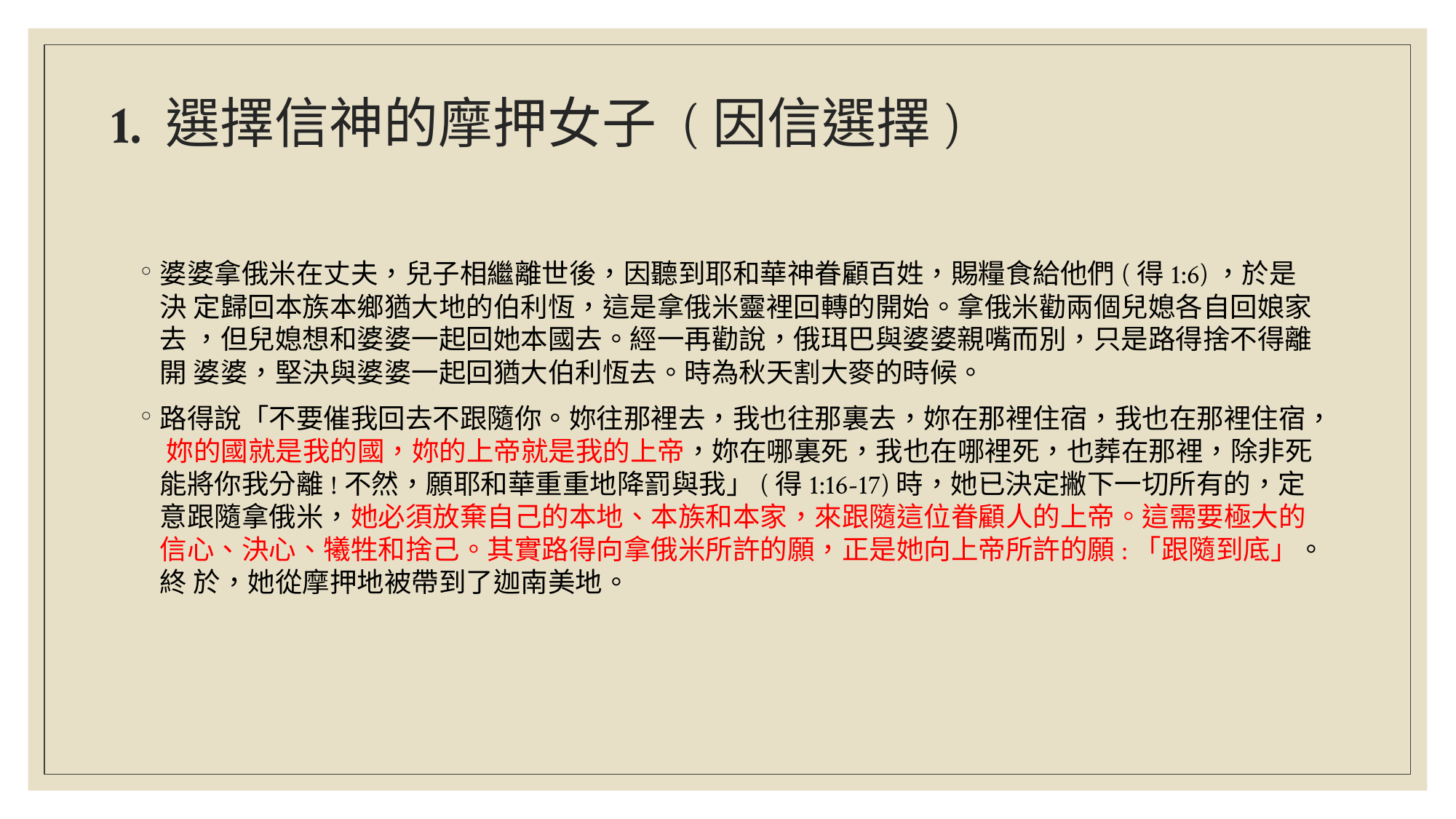

# 1. 選擇信神的摩押女子 (因信選擇)
婆婆拿俄米在丈夫，兒子相繼離世後，因聽到耶和華神眷顧百姓，賜糧食給他們(得1:6)，於是決 定歸回本族本鄉猶大地的伯利恆，這是拿俄米靈裡回轉的開始。拿俄米勸兩個兒媳各自回娘家去 ，但兒媳想和婆婆一起回她本國去。經一再勸說，俄珥巴與婆婆親嘴而別，只是路得捨不得離開 婆婆，堅決與婆婆一起回猶大伯利恆去。時為秋天割大麥的時候。
路得說「不要催我回去不跟隨你。妳往那裡去，我也往那裏去，妳在那裡住宿，我也在那裡住宿， 妳的國就是我的國，妳的上帝就是我的上帝，妳在哪裏死，我也在哪裡死，也葬在那裡，除非死 能將你我分離!不然，願耶和華重重地降罰與我」(得1:16-17)時，她已決定撇下一切所有的，定 意跟隨拿俄米，她必須放棄自己的本地、本族和本家，來跟隨這位眷顧人的上帝。這需要極大的信心、決心、犧牲和捨己。其實路得向拿俄米所許的願，正是她向上帝所許的願:「跟隨到底」。終 於，她從摩押地被帶到了迦南美地。